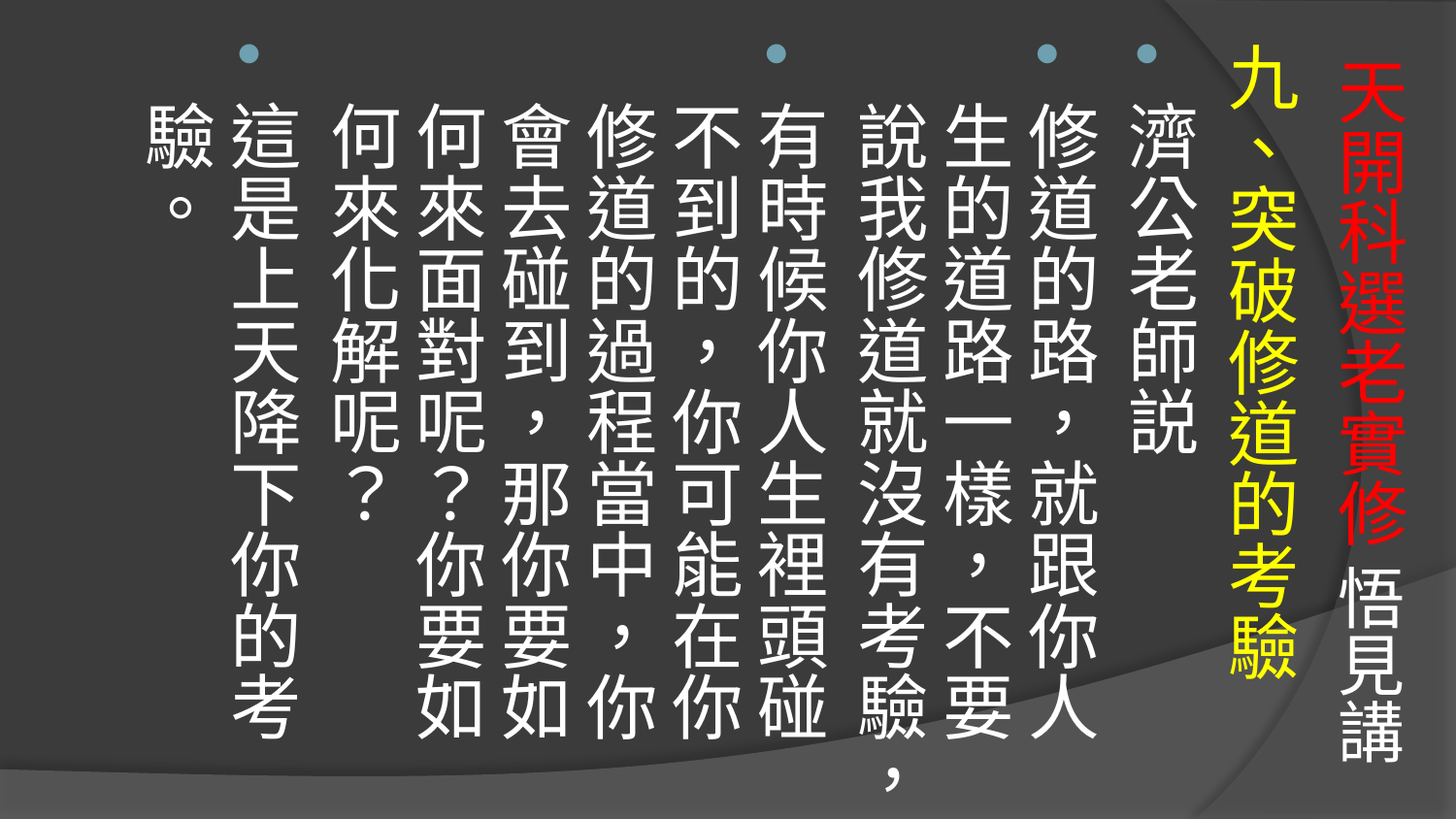

九、突破修道的考驗
濟公老師説
修道的路，就跟你人生的道路一樣，不要說我修道就沒有考驗，
有時候你人生裡頭碰不到的，你可能在你修道的過程當中，你會去碰到，那你要如何來面對呢？你要如何來化解呢？
這是上天降下你的考驗。

# 天開科選老實修 悟見講